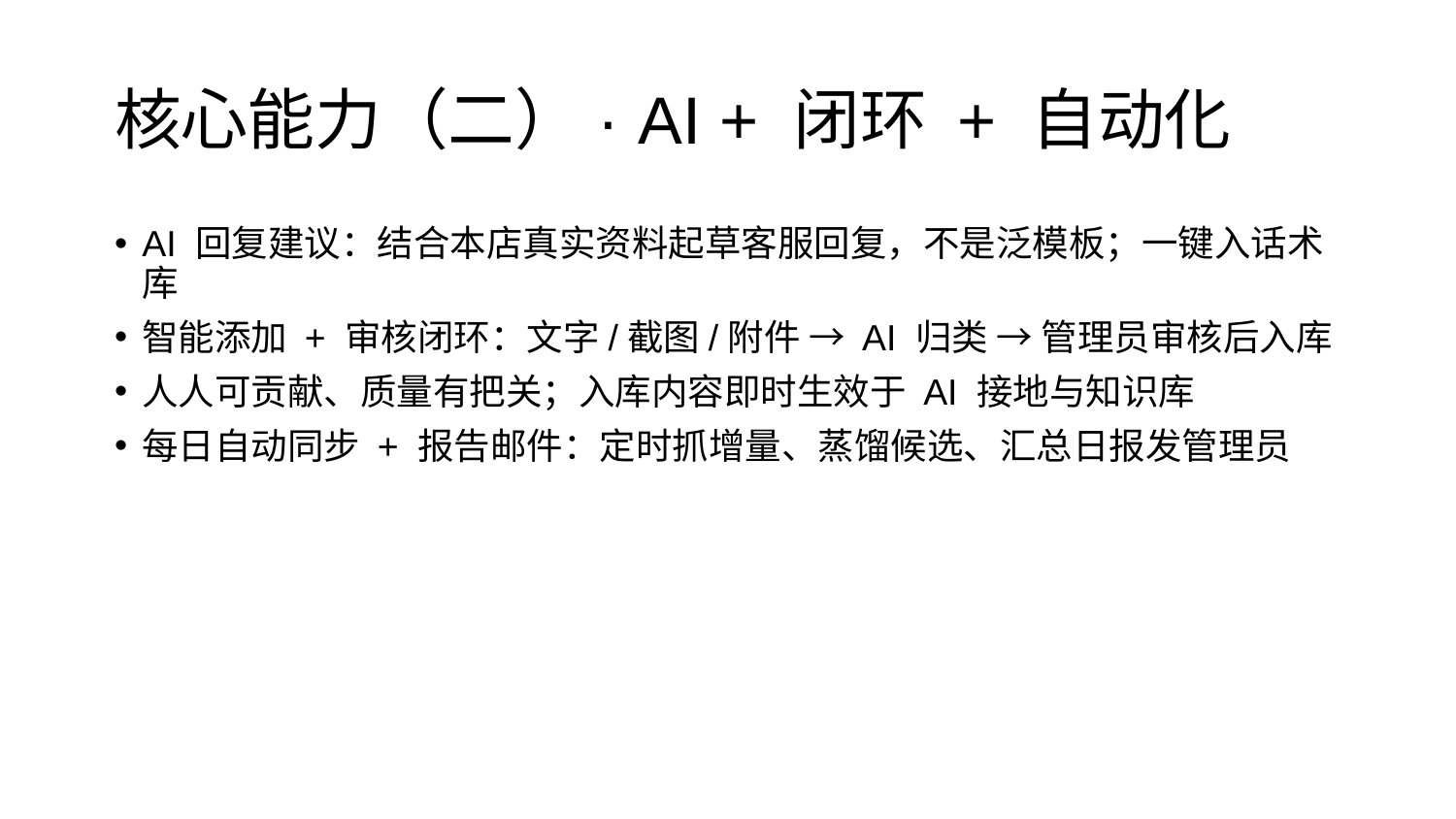

# 核心能力（二）· AI + 闭环 + 自动化
AI 回复建议：结合本店真实资料起草客服回复，不是泛模板；一键入话术库
智能添加 + 审核闭环：文字/截图/附件 → AI 归类 → 管理员审核后入库
人人可贡献、质量有把关；入库内容即时生效于 AI 接地与知识库
每日自动同步 + 报告邮件：定时抓增量、蒸馏候选、汇总日报发管理员